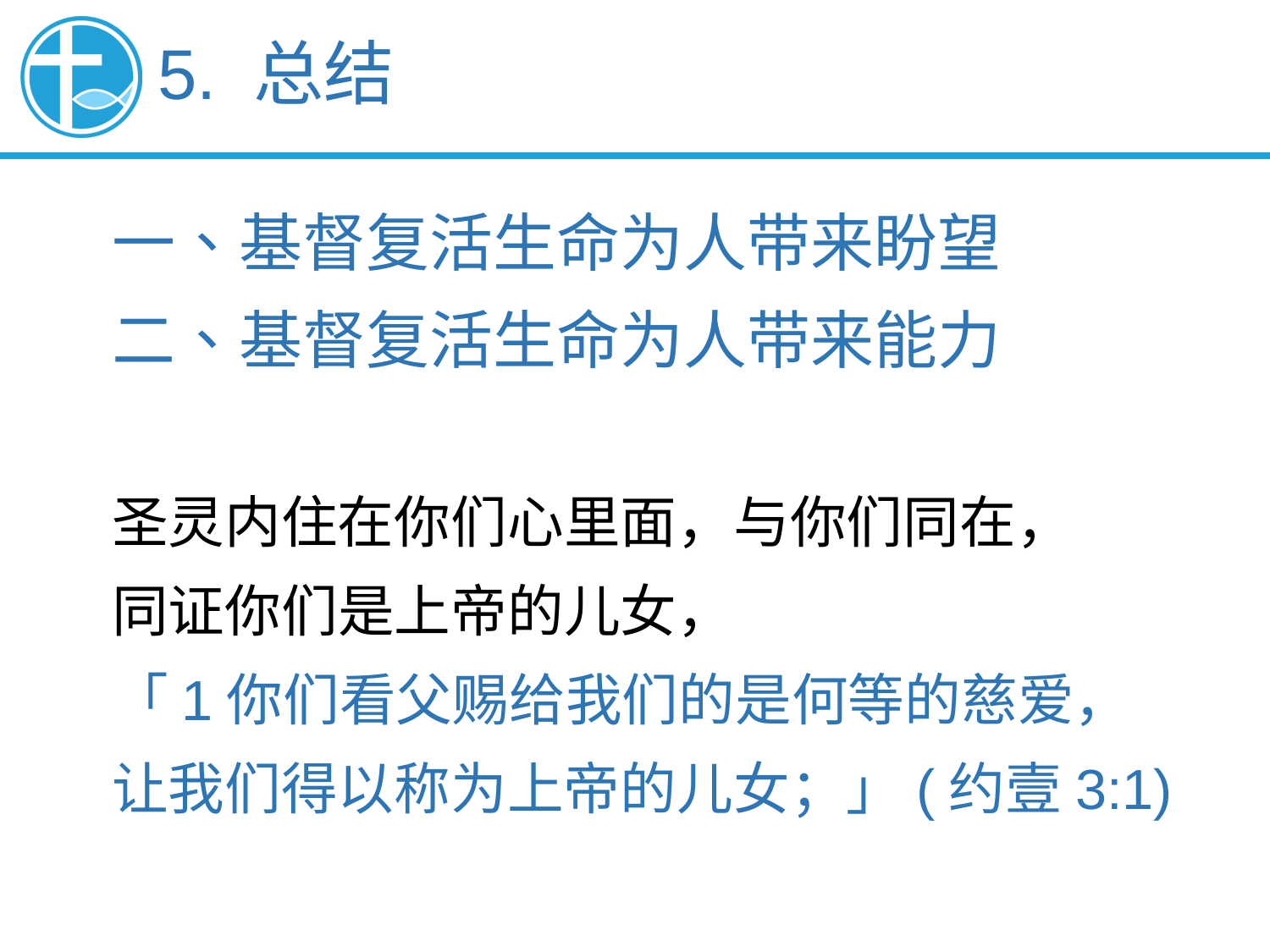

5. 总结
一、基督复活生命为人带来盼望
二、基督复活生命为人带来能力

圣灵内住在你们心里面，与你们同在，
同证你们是上帝的儿女，
「1你们看父赐给我们的是何等的慈爱，
让我们得以称为上帝的儿女；」(约壹3:1)